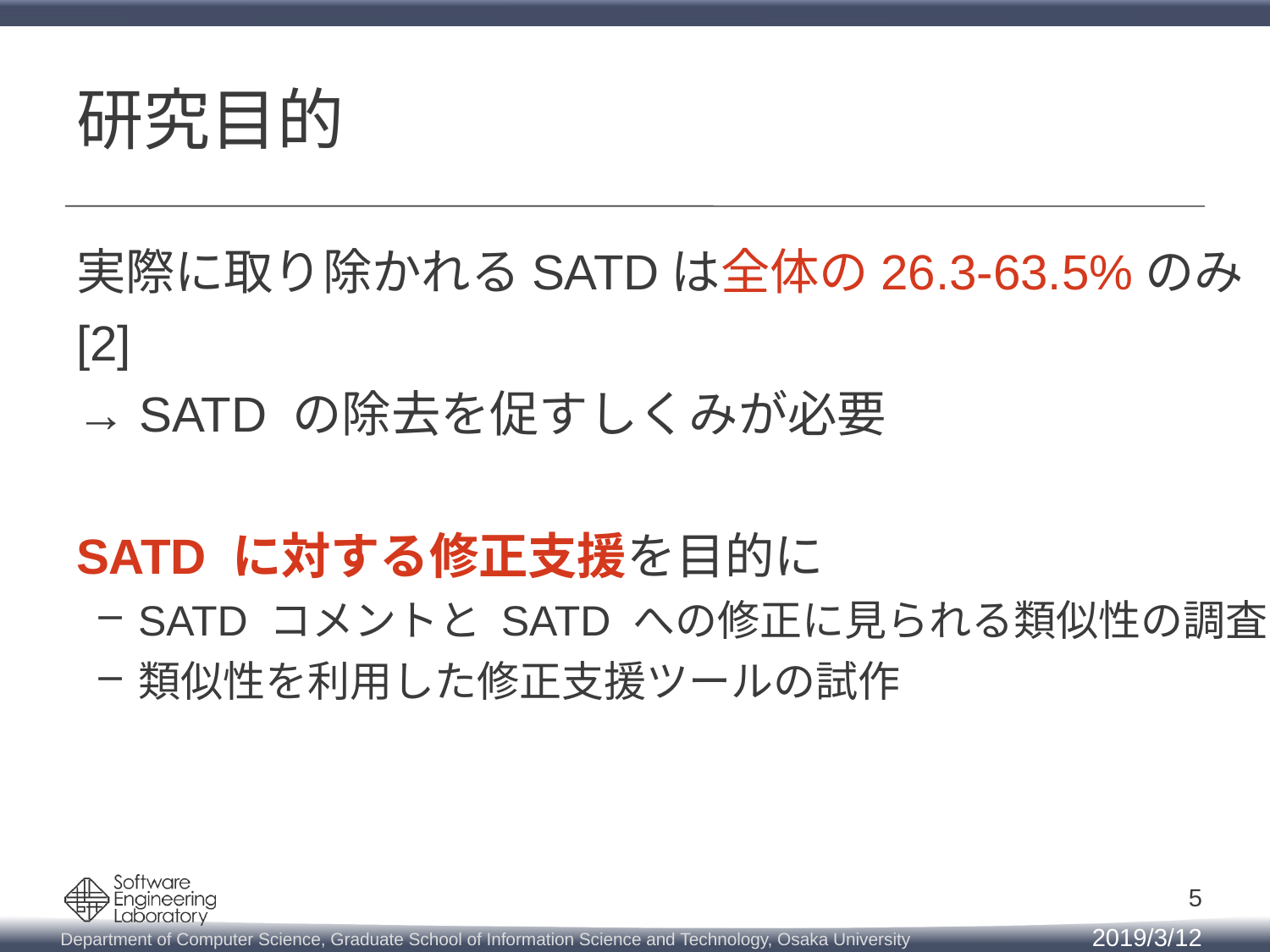

# 研究目的
実際に取り除かれるSATDは全体の26.3-63.5%のみ[2]
→ SATD の除去を促すしくみが必要

SATD に対する修正支援を目的に
SATD コメントと SATD への修正に見られる類似性の調査
類似性を利用した修正支援ツールの試作
5
2019/3/12